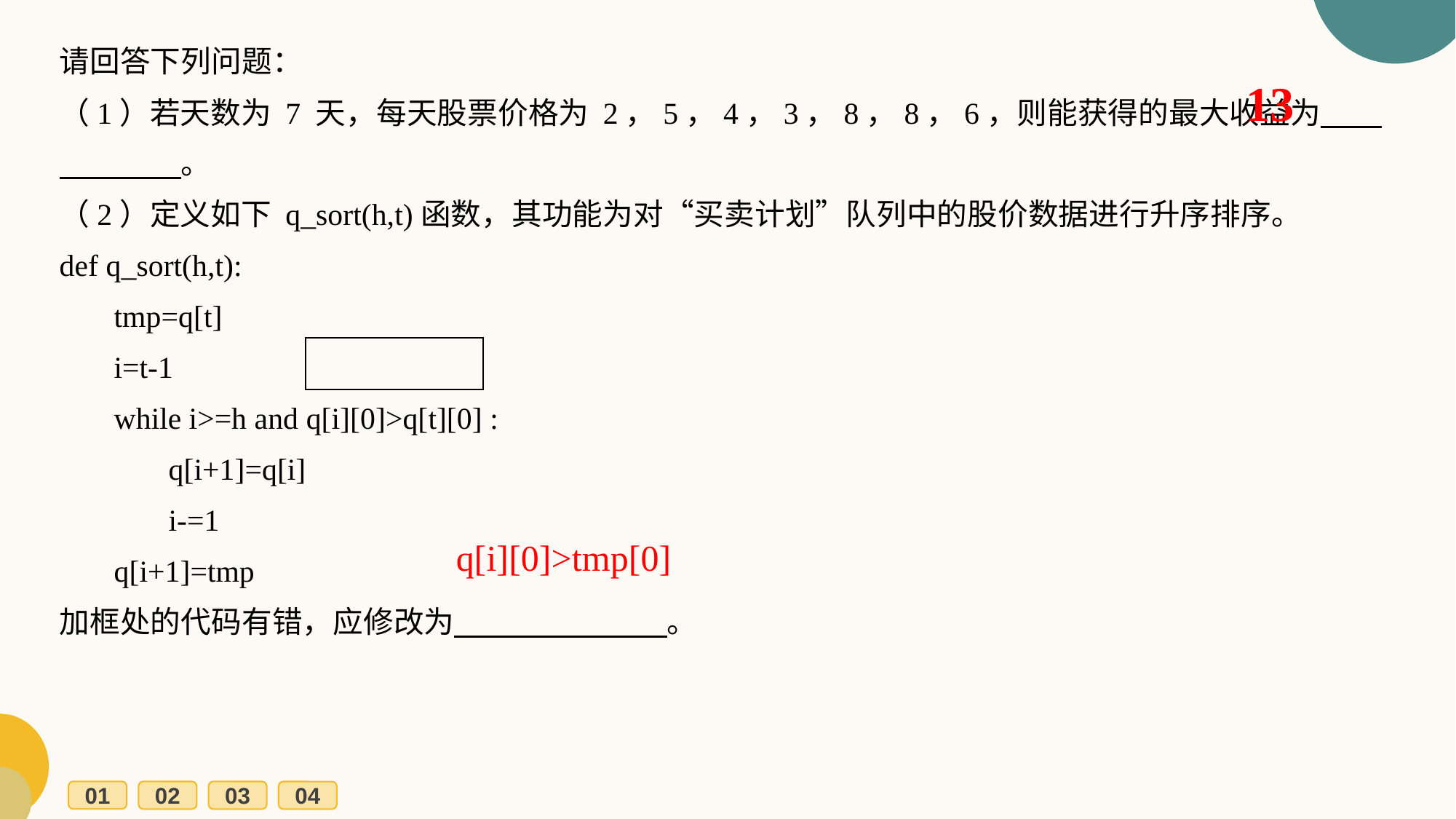

请回答下列问题：
（1）若天数为 7 天，每天股票价格为 2，5，4，3，8，8，6，则能获得的最大收益为　　　　　　。
（2）定义如下 q_sort(h,t)函数，其功能为对“买卖计划”队列中的股价数据进行升序排序。
def q_sort(h,t):
tmp=q[t]
i=t-1
while i>=h and q[i][0]>q[t][0] :
q[i+1]=q[i]
i-=1
q[i+1]=tmp
加框处的代码有错，应修改为　　　　　　　。
13

q[i][0]>tmp[0]